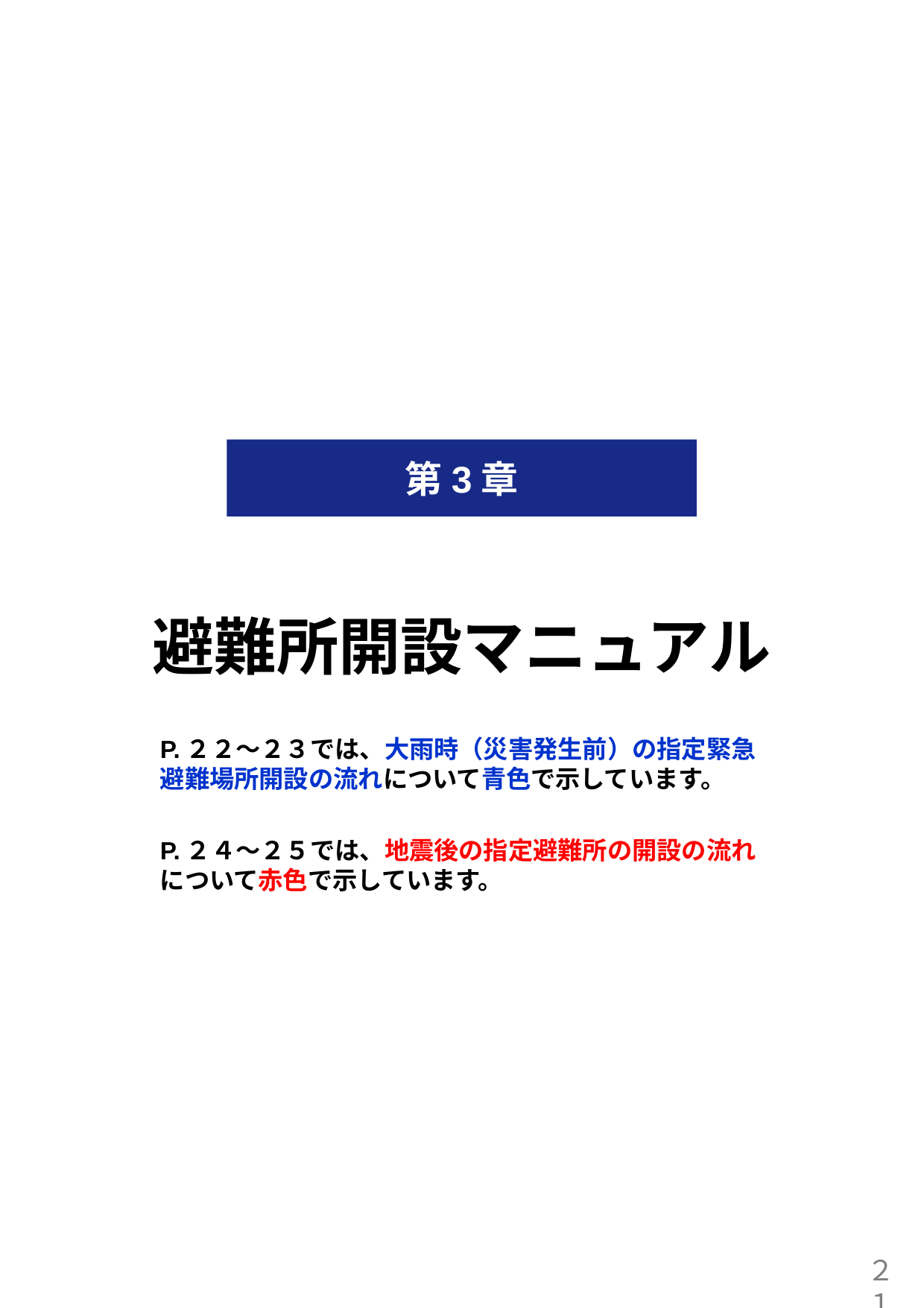

第3章
避難所開設マニュアル
P.２２～２３では、大雨時（災害発生前）の指定緊急避難場所開設の流れについて青色で示しています。

P.２４～２５では、地震後の指定避難所の開設の流れについて赤色で示しています。
２１